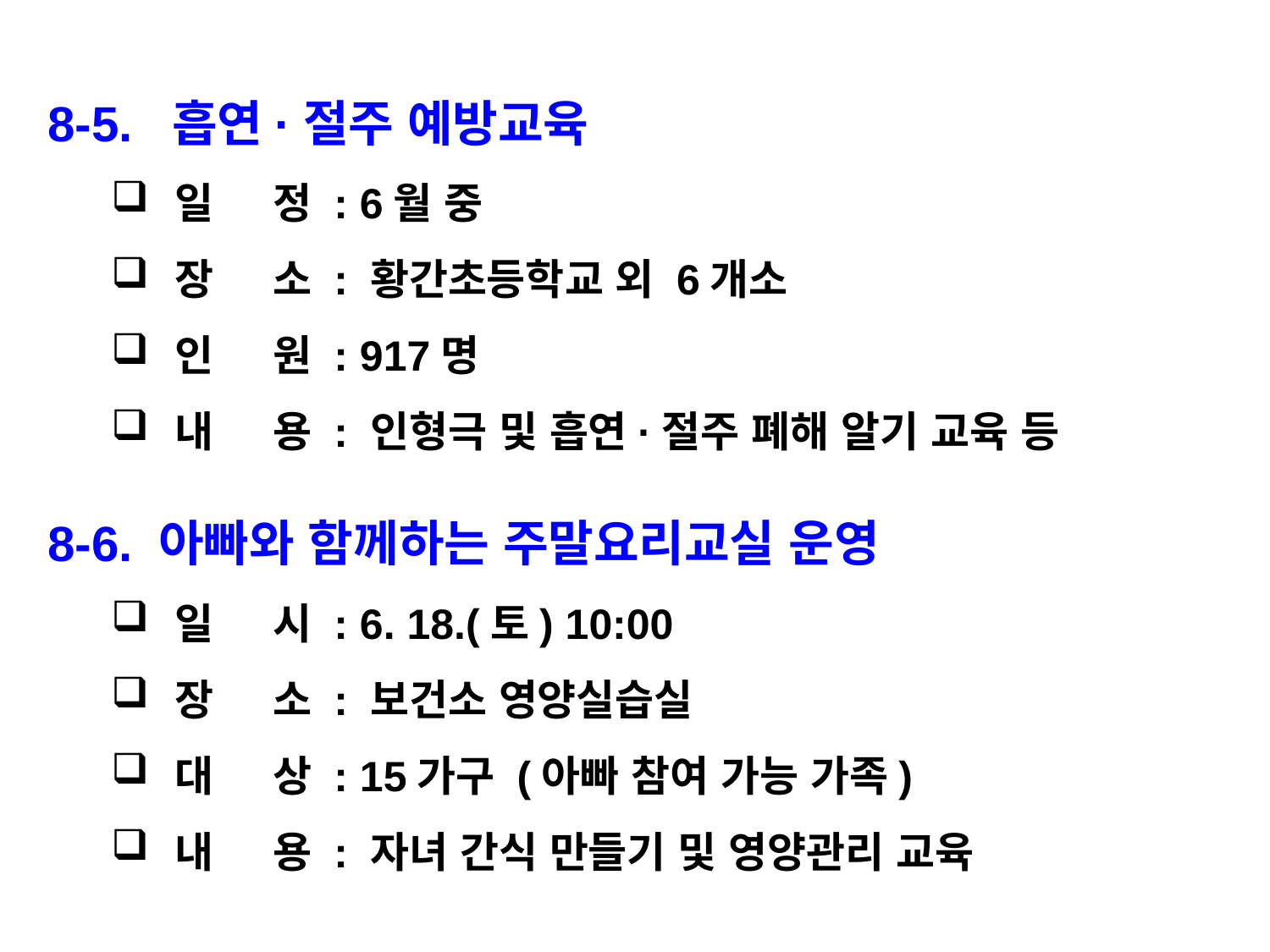

8-5.  흡연·절주 예방교육
일     정 : 6월 중
장     소 : 황간초등학교 외 6개소
인     원 : 917명
내     용 : 인형극 및 흡연·절주 폐해 알기 교육 등
8-6. 아빠와 함께하는 주말요리교실 운영
일     시 : 6. 18.(토) 10:00
장     소 : 보건소 영양실습실
대     상 : 15가구 (아빠 참여 가능 가족)
내     용 : 자녀 간식 만들기 및 영양관리 교육